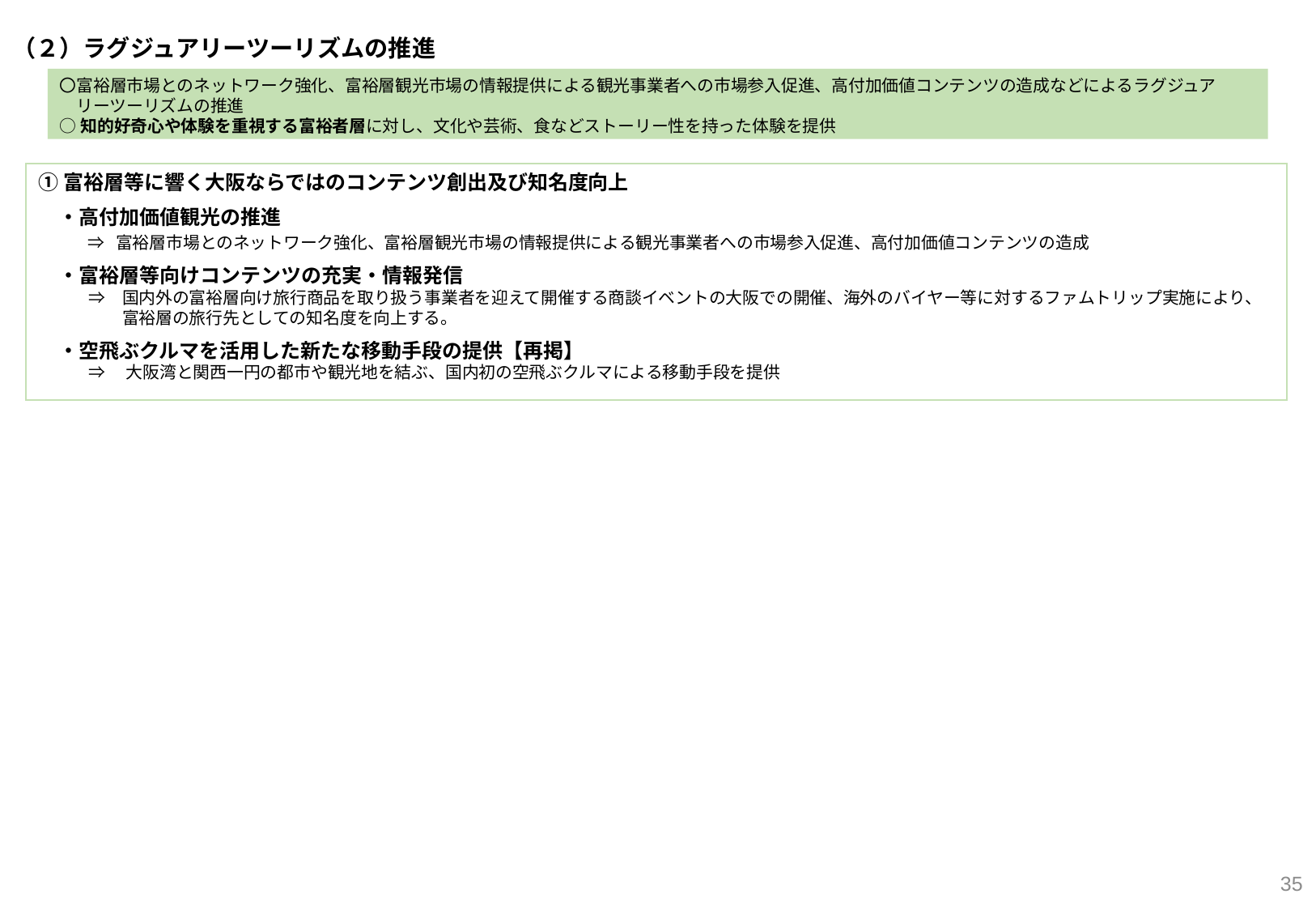

（２）ラグジュアリーツーリズムの推進
〇富裕層市場とのネットワーク強化、富裕層観光市場の情報提供による観光事業者への市場参入促進、高付加価値コンテンツの造成などによるラグジュア
　リーツーリズムの推進
○知的好奇心や体験を重視する富裕者層に対し、文化や芸術、食などストーリー性を持った体験を提供

①富裕層等に響く大阪ならではのコンテンツ創出及び知名度向上
　・高付加価値観光の推進
　　  ⇒   富裕層市場とのネットワーク強化、富裕層観光市場の情報提供による観光事業者への市場参入促進、高付加価値コンテンツの造成
　・富裕層等向けコンテンツの充実・情報発信
　　　⇒　国内外の富裕層向け旅行商品を取り扱う事業者を迎えて開催する商談イベントの大阪での開催、海外のバイヤー等に対するファムトリップ実施により、
　　　　　富裕層の旅行先としての知名度を向上する。
　・空飛ぶクルマを活用した新たな移動手段の提供【再掲】
　　　⇒ 　大阪湾と関西一円の都市や観光地を結ぶ、国内初の空飛ぶクルマによる移動手段を提供

35